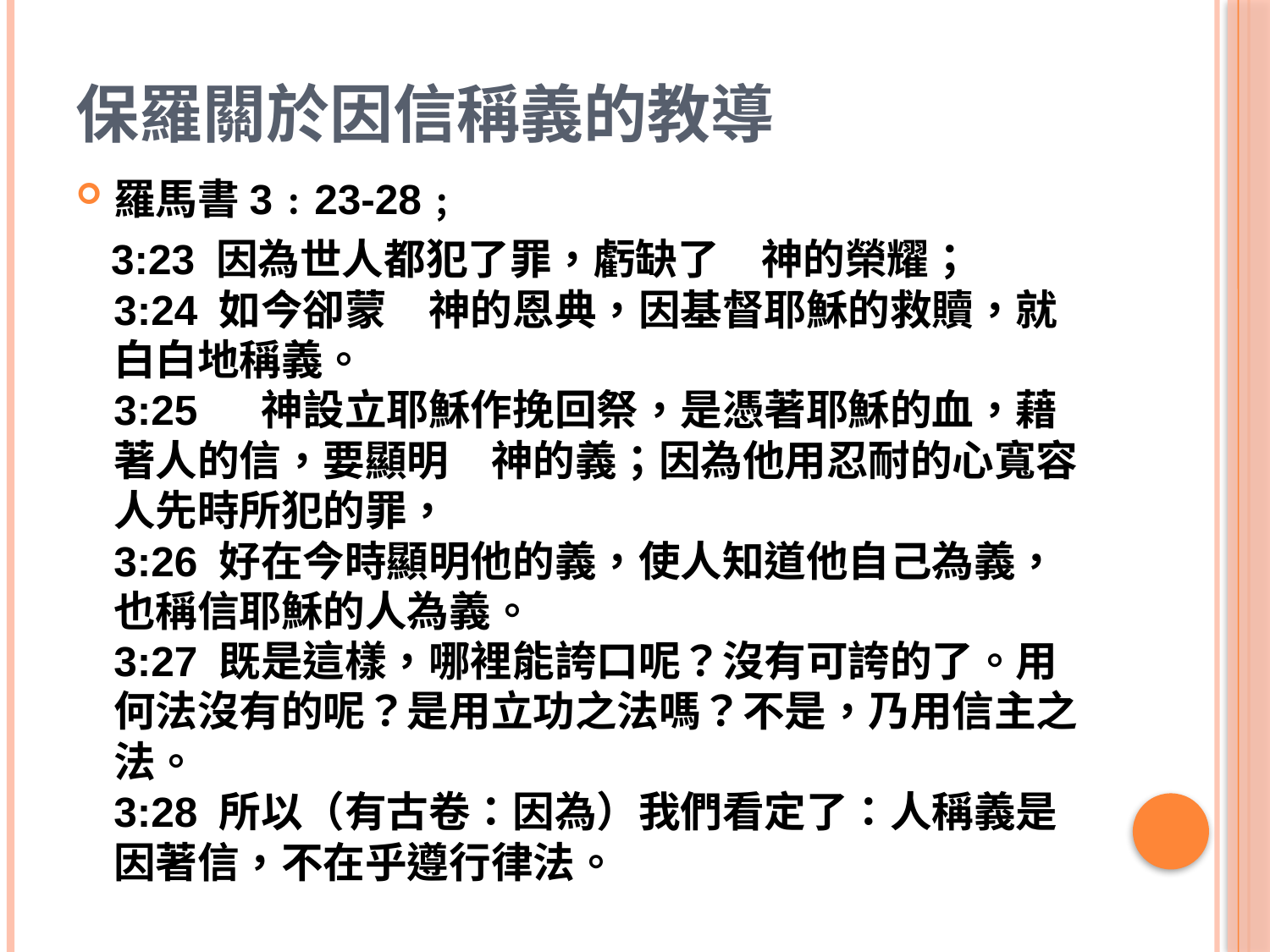

# 保羅關於因信稱義的教導
羅馬書3﹕23-28﹔
   3:23 因為世人都犯了罪，虧缺了　神的榮耀；
3:24 如今卻蒙　神的恩典，因基督耶穌的救贖，就白白地稱義。
3:25 　神設立耶穌作挽回祭，是憑著耶穌的血，藉著人的信，要顯明　神的義；因為他用忍耐的心寬容人先時所犯的罪，
3:26 好在今時顯明他的義，使人知道他自己為義，也稱信耶穌的人為義。
3:27 既是這樣，哪裡能誇口呢？沒有可誇的了。用何法沒有的呢？是用立功之法嗎？不是，乃用信主之法。
3:28 所以（有古卷：因為）我們看定了：人稱義是因著信，不在乎遵行律法。